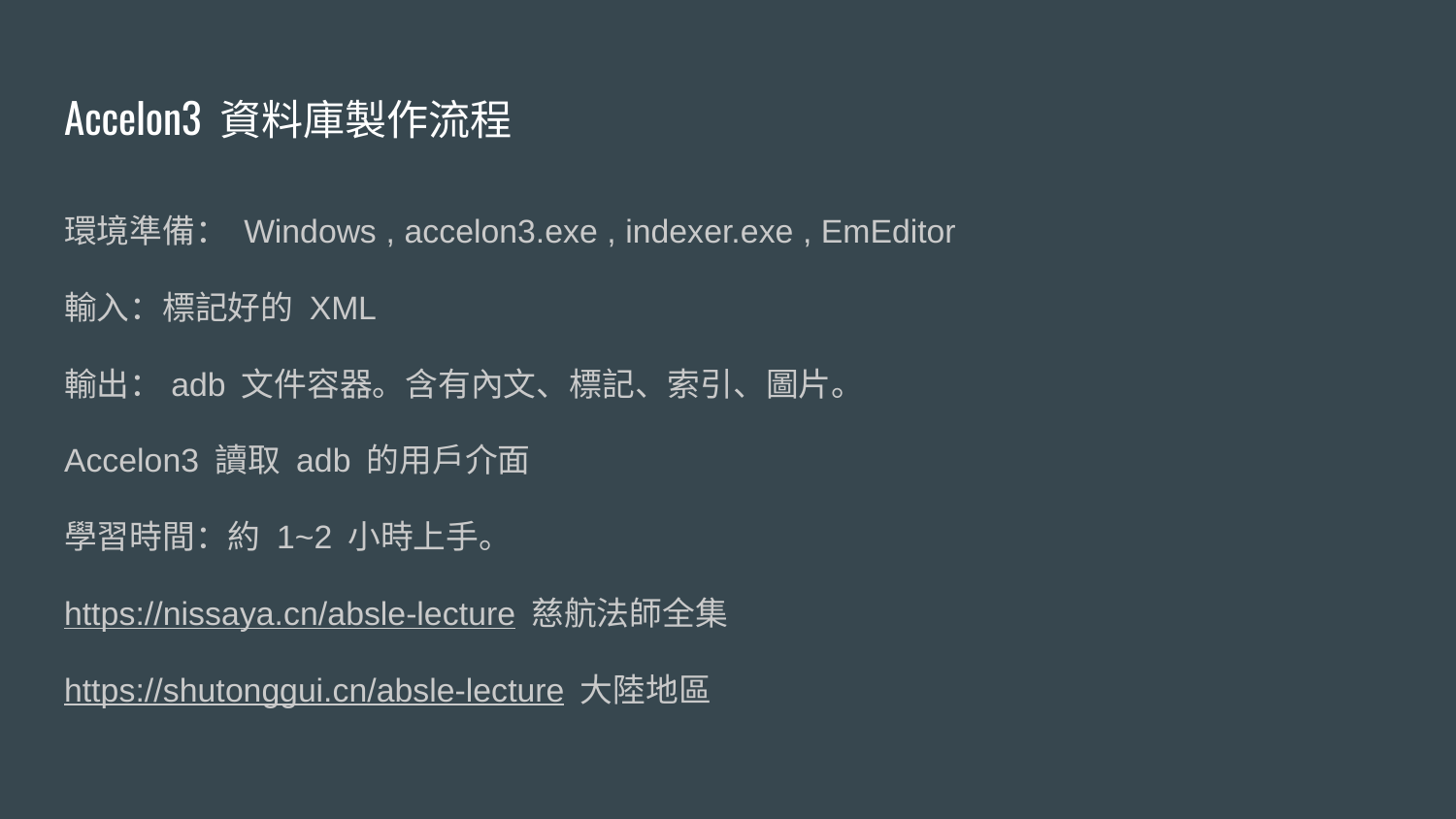

# Accelon3 資料庫製作流程
環境準備： Windows , accelon3.exe , indexer.exe , EmEditor
輸入：標記好的 XML
輸出：adb 文件容器。含有內文、標記、索引、圖片。
Accelon3 讀取 adb 的用戶介面
學習時間：約 1~2 小時上手。
https://nissaya.cn/absle-lecture 慈航法師全集
https://shutonggui.cn/absle-lecture 大陸地區